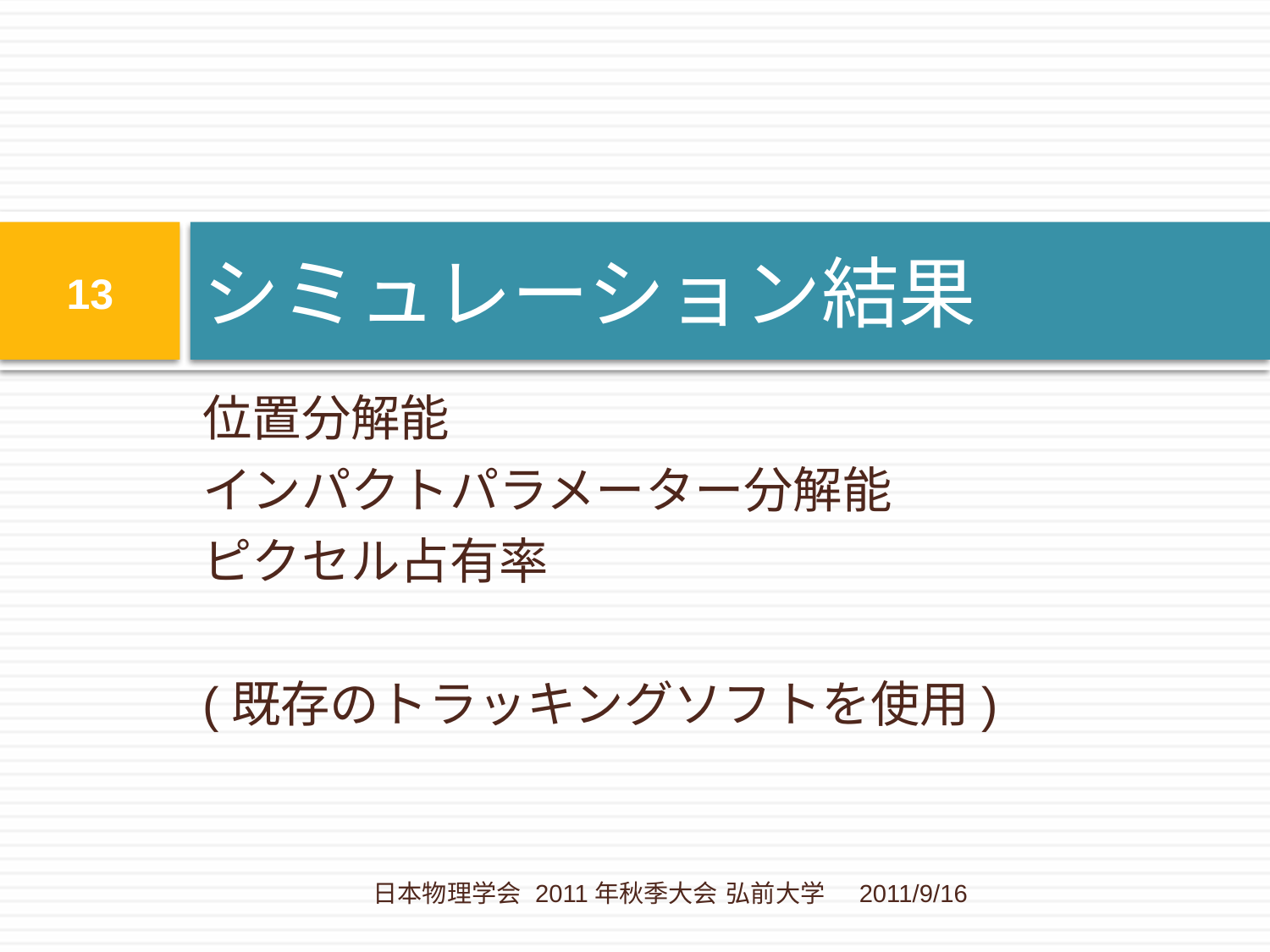

# シミュレーション結果
13
位置分解能
インパクトパラメーター分解能
ピクセル占有率

(既存のトラッキングソフトを使用)

日本物理学会 2011年秋季大会 弘前大学
2011/9/16